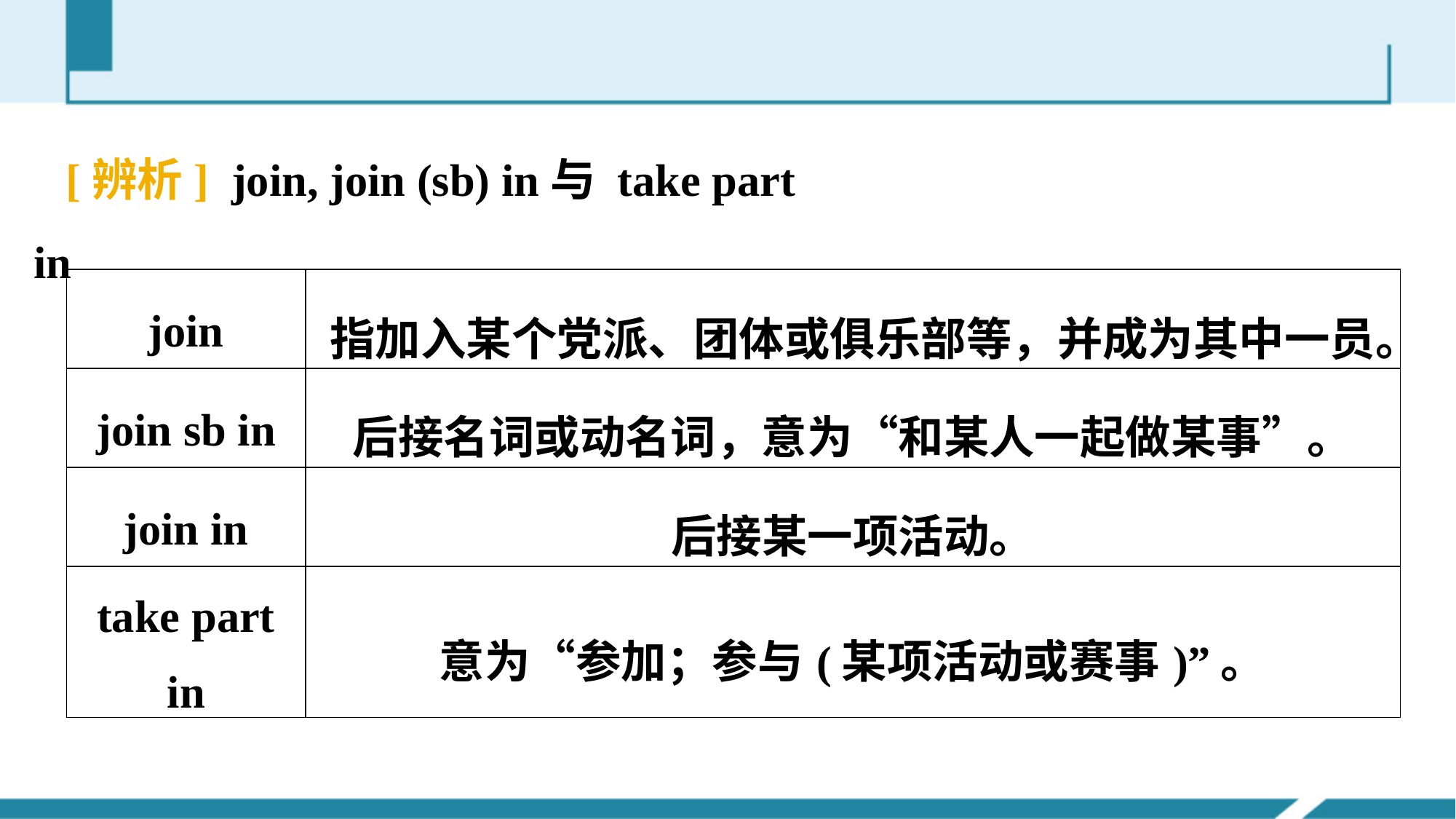

[辨析]  join, join (sb) in与 take part in
| join | 指加入某个党派、团体或俱乐部等，并成为其中一员。 |
| --- | --- |
| join sb in | 后接名词或动名词，意为“和某人一起做某事”。 |
| join in | 后接某一项活动。 |
| take part in | 意为“参加；参与(某项活动或赛事)”。 |